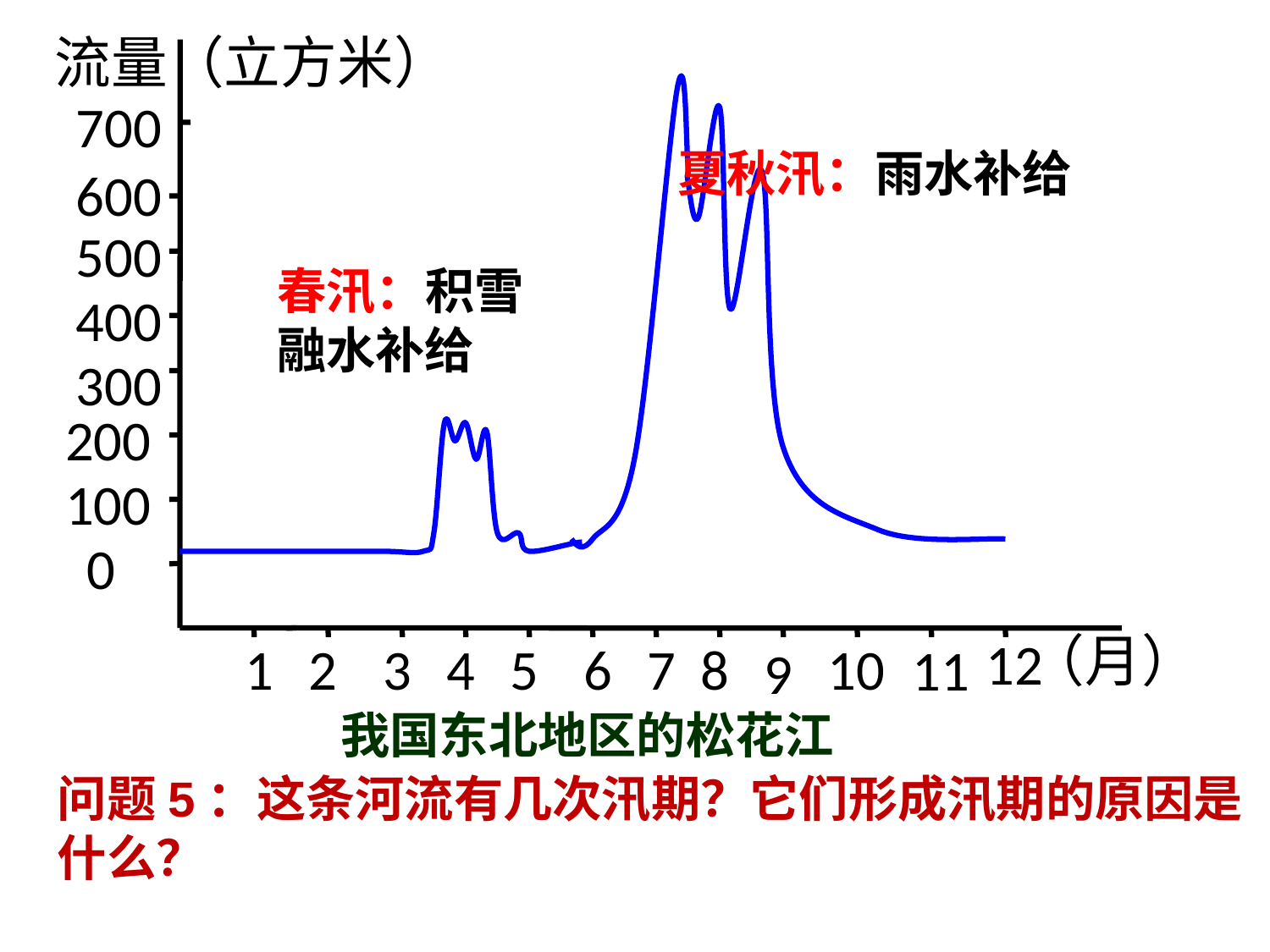

流量（立方米）

700

600

500

400

300

200

100

0

（月）
12
1
2
3
4
5
6
7
8
10

11

9
夏秋汛：雨水补给
春汛：积雪融水补给
我国东北地区的松花江
问题5：这条河流有几次汛期？它们形成汛期的原因是什么？